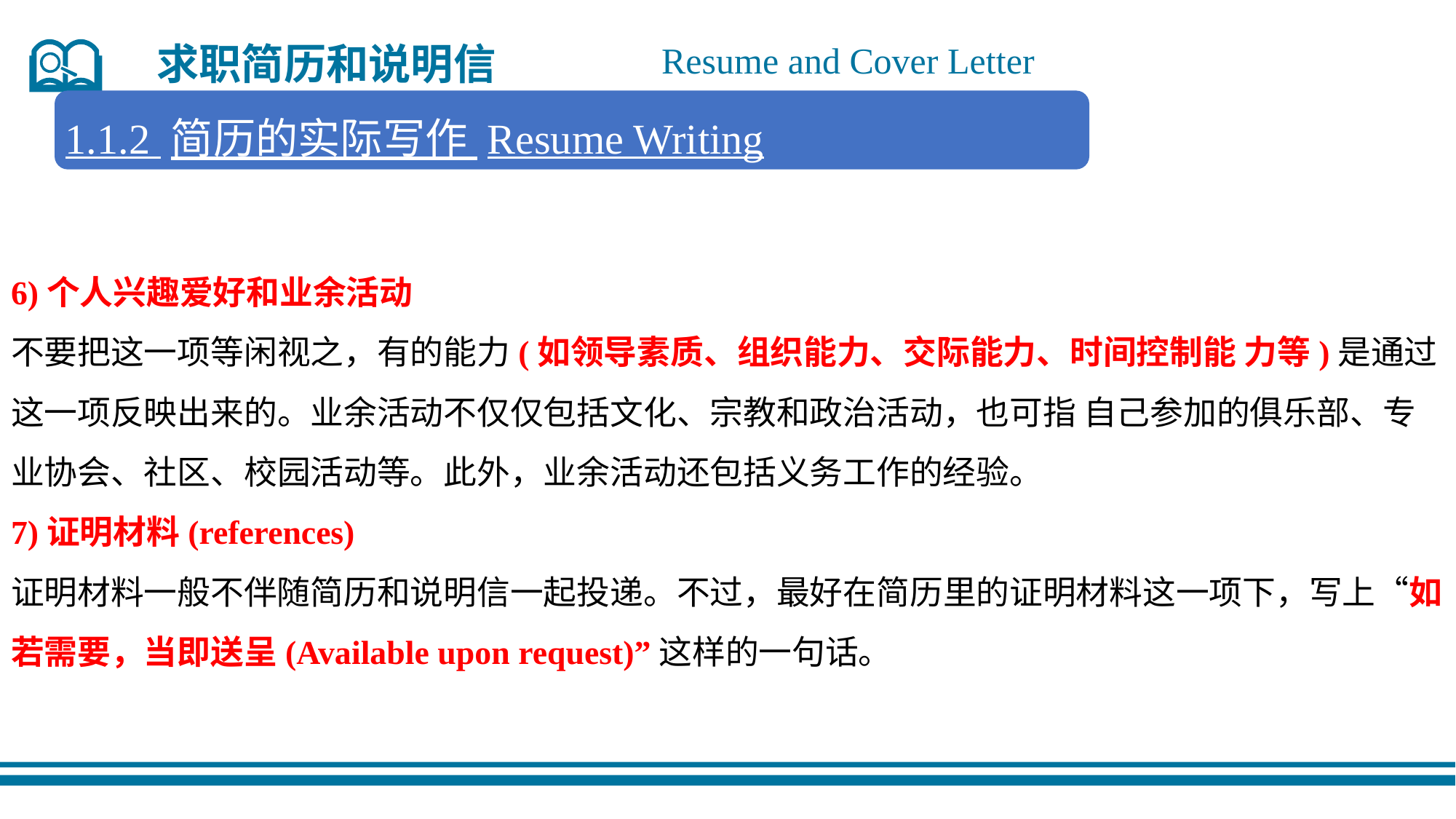

求职简历和说明信
Resume and Cover Letter

1.1.2 简历的实际写作 Resume Writing
6)个人兴趣爱好和业余活动
不要把这一项等闲视之，有的能力(如领导素质、组织能力、交际能力、时间控制能 力等)是通过这一项反映出来的。业余活动不仅仅包括文化、宗教和政治活动，也可指 自己参加的俱乐部、专业协会、社区、校园活动等。此外，业余活动还包括义务工作的经验。
7)证明材料(references)
证明材料一般不伴随简历和说明信一起投递。不过，最好在简历里的证明材料这一项下，写上“如若需要，当即送呈(Available upon request)”这样的一句话。